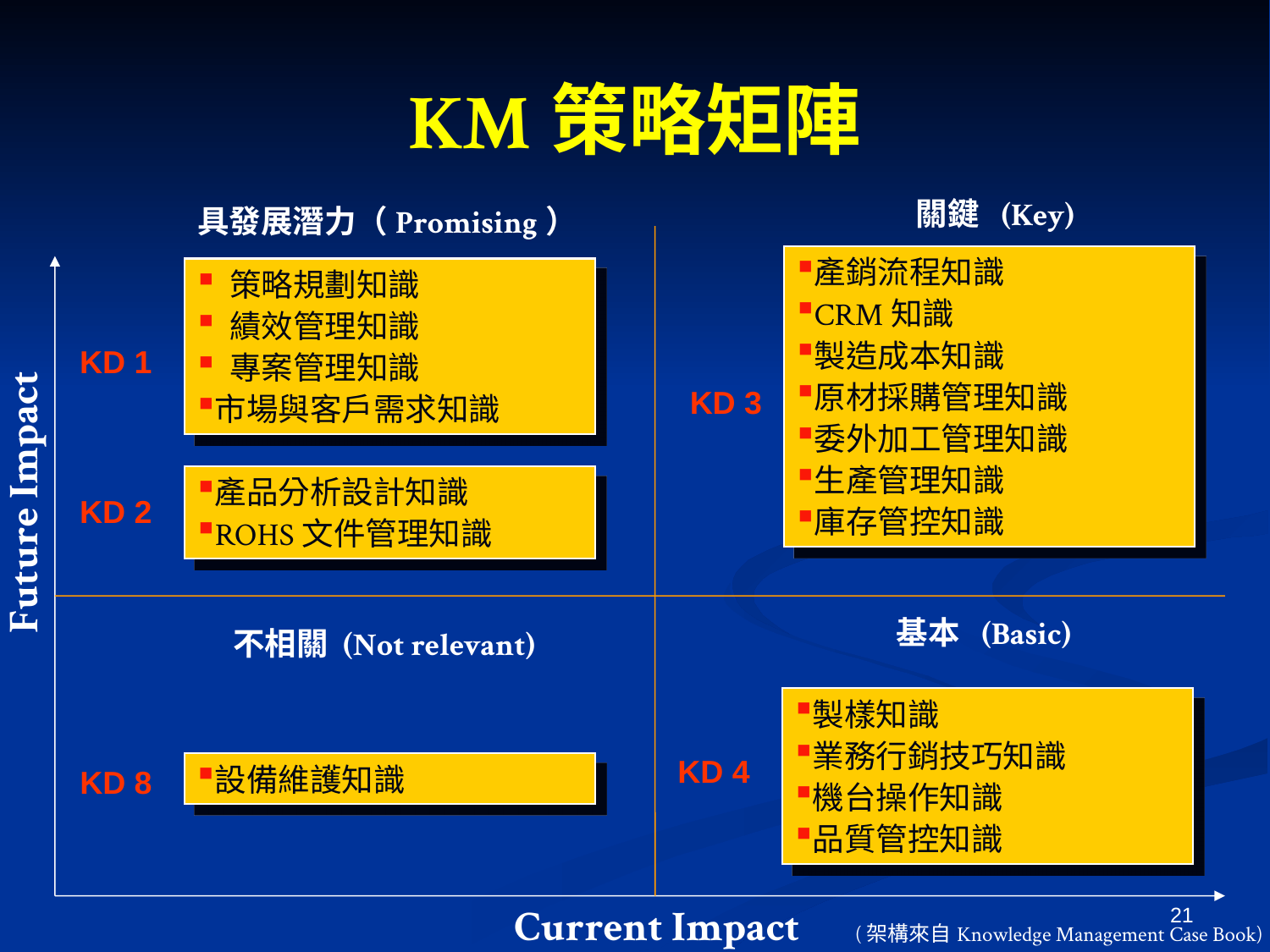

# KM策略矩陣
關鍵  (Key)

具發展潛力（Promising）

產銷流程知識
CRM知識
製造成本知識
原材採購管理知識
委外加工管理知識
生產管理知識
庫存管控知識

 策略規劃知識
 績效管理知識
 專案管理知識
市場與客戶需求知識
KD 1
Future Impact
KD 3
產品分析設計知識
ROHS文件管理知識
KD 2

基本  (Basic)

製樣知識
業務行銷技巧知識
機台操作知識
品質管控知識
KD 4
不相關 (Not relevant)
設備維護知識
KD 8
21
Current Impact

(架構來自Knowledge Management Case Book)